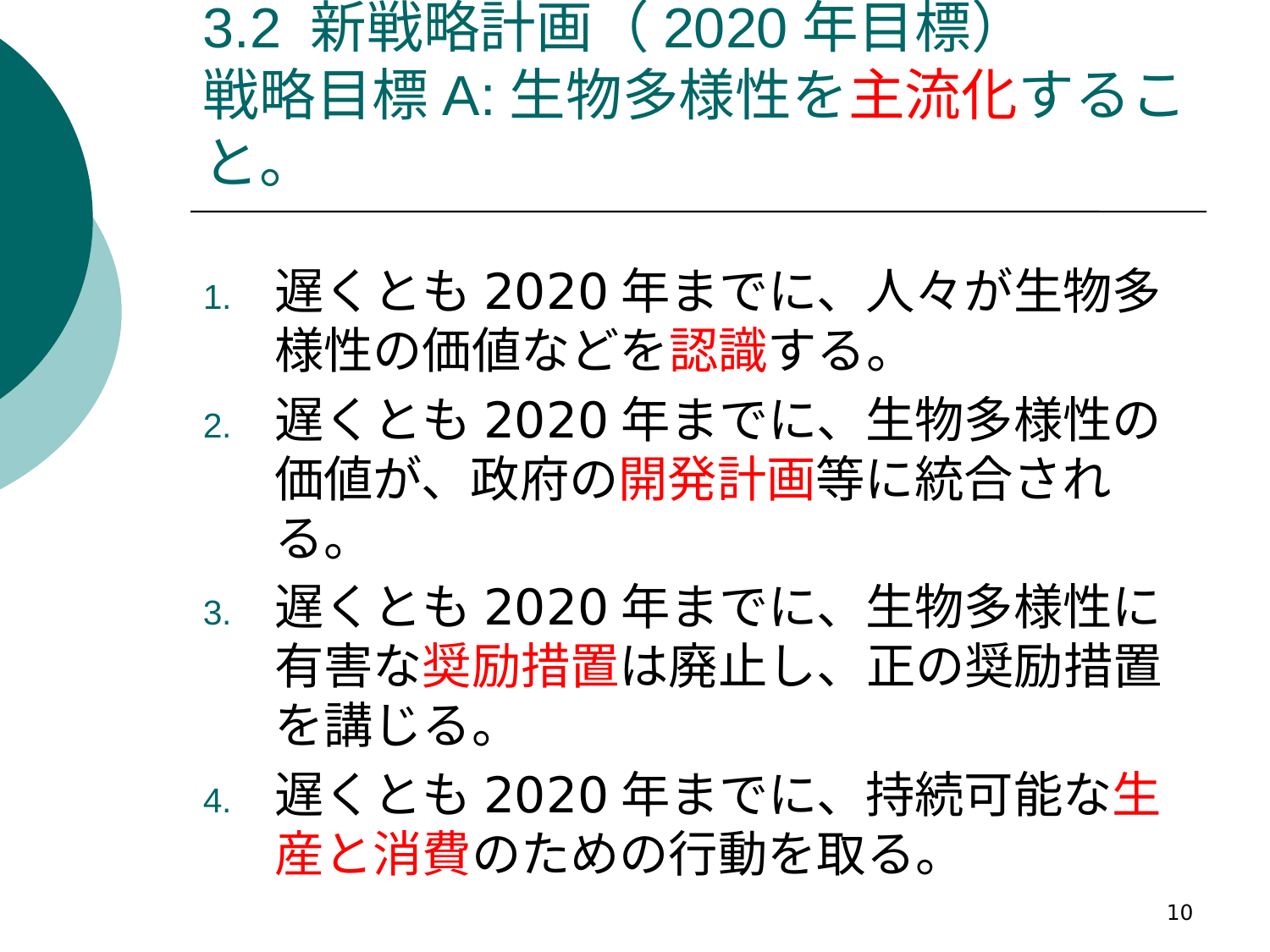

# 3.2 新戦略計画（2020年目標） 戦略目標A:生物多様性を主流化すること。
遅くとも2020年までに、人々が生物多様性の価値などを認識する。
遅くとも2020年までに、生物多様性の価値が、政府の開発計画等に統合される。
遅くとも2020年までに、生物多様性に有害な奨励措置は廃止し、正の奨励措置を講じる。
遅くとも2020年までに、持続可能な生産と消費のための行動を取る。
10